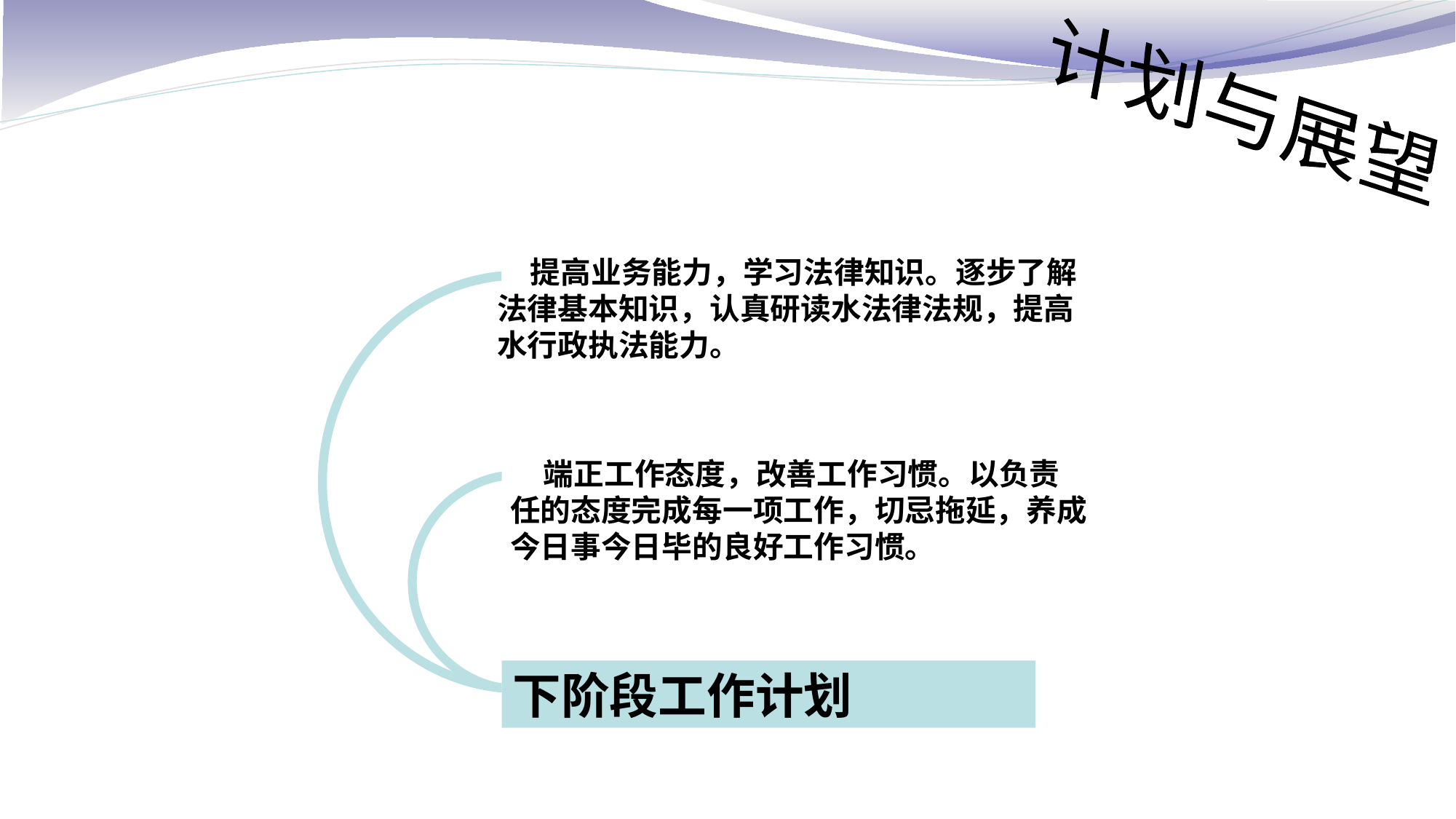

计划与展望
提高业务能力，学习法律知识。逐步了解法律基本知识，认真研读水法律法规，提高水行政执法能力。

端正工作态度，改善工作习惯。以负责任的态度完成每一项工作，切忌拖延，养成今日事今日毕的良好工作习惯。

下阶段工作计划